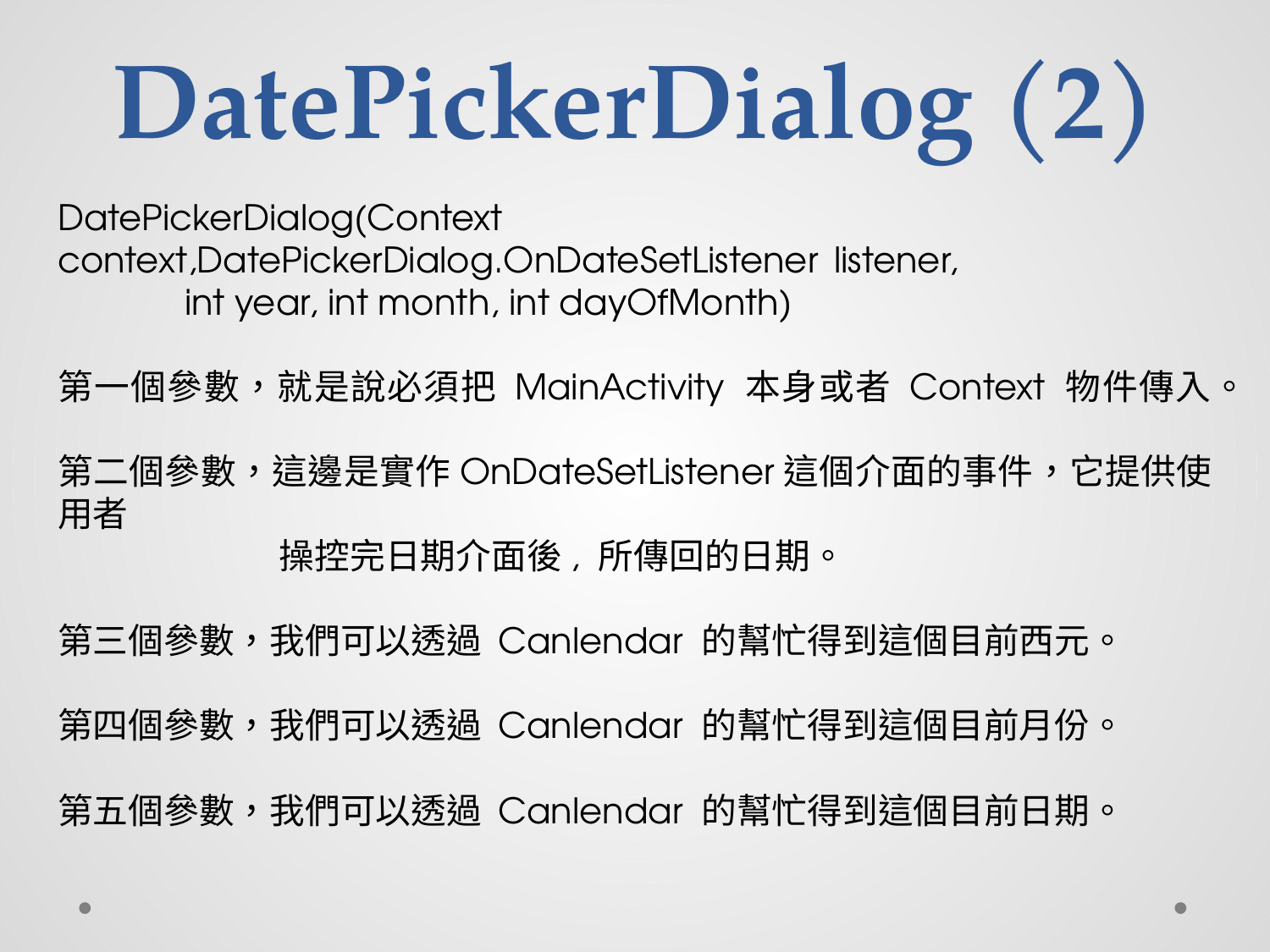

# DatePickerDialog (2)

DatePickerDialog(Context context,DatePickerDialog.OnDateSetListener listener, 			int year, int month, int dayOfMonth)

第一個參數，就是說必須把 MainActivity 本身或者 Context 物件傳入。

第二個參數，這邊是實作OnDateSetListener這個介面的事件，它提供使用者
	           操控完日期介面後, 所傳回的日期。

第三個參數，我們可以透過 Canlendar 的幫忙得到這個目前西元。

第四個參數，我們可以透過 Canlendar 的幫忙得到這個目前月份。

第五個參數，我們可以透過 Canlendar 的幫忙得到這個目前日期。